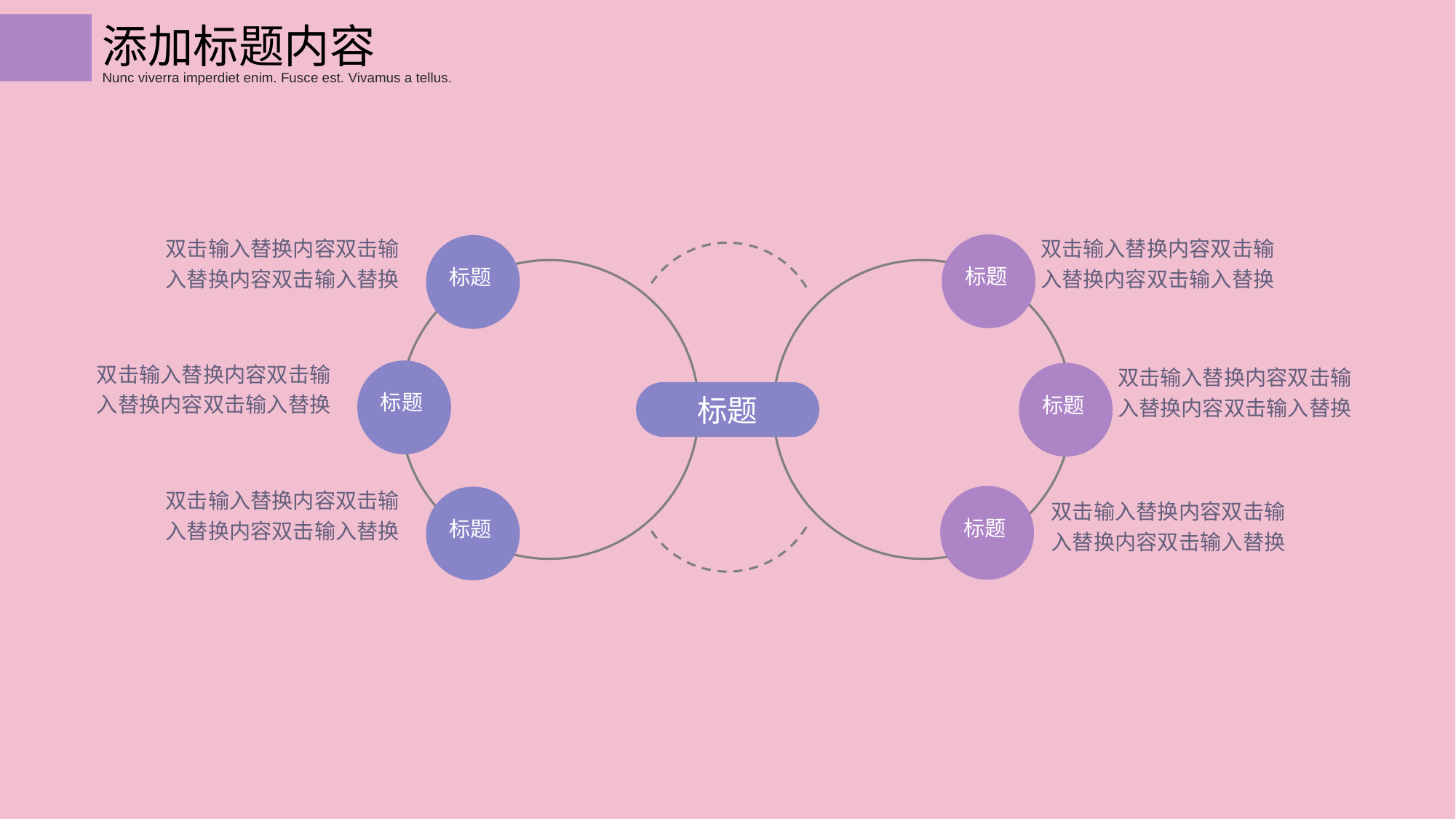

添加标题内容

Nunc viverra imperdiet enim. Fusce est. Vivamus a tellus.
双击输入替换内容双击输入替换内容双击输入替换

标题
双击输入替换内容双击输入替换内容双击输入替换

标题

双击输入替换内容双击输入替换内容双击输入替换

标题
双击输入替换内容双击输入替换内容双击输入替换

标题

标题

双击输入替换内容双击输入替换内容双击输入替换

标题

双击输入替换内容双击输入替换内容双击输入替换
标题